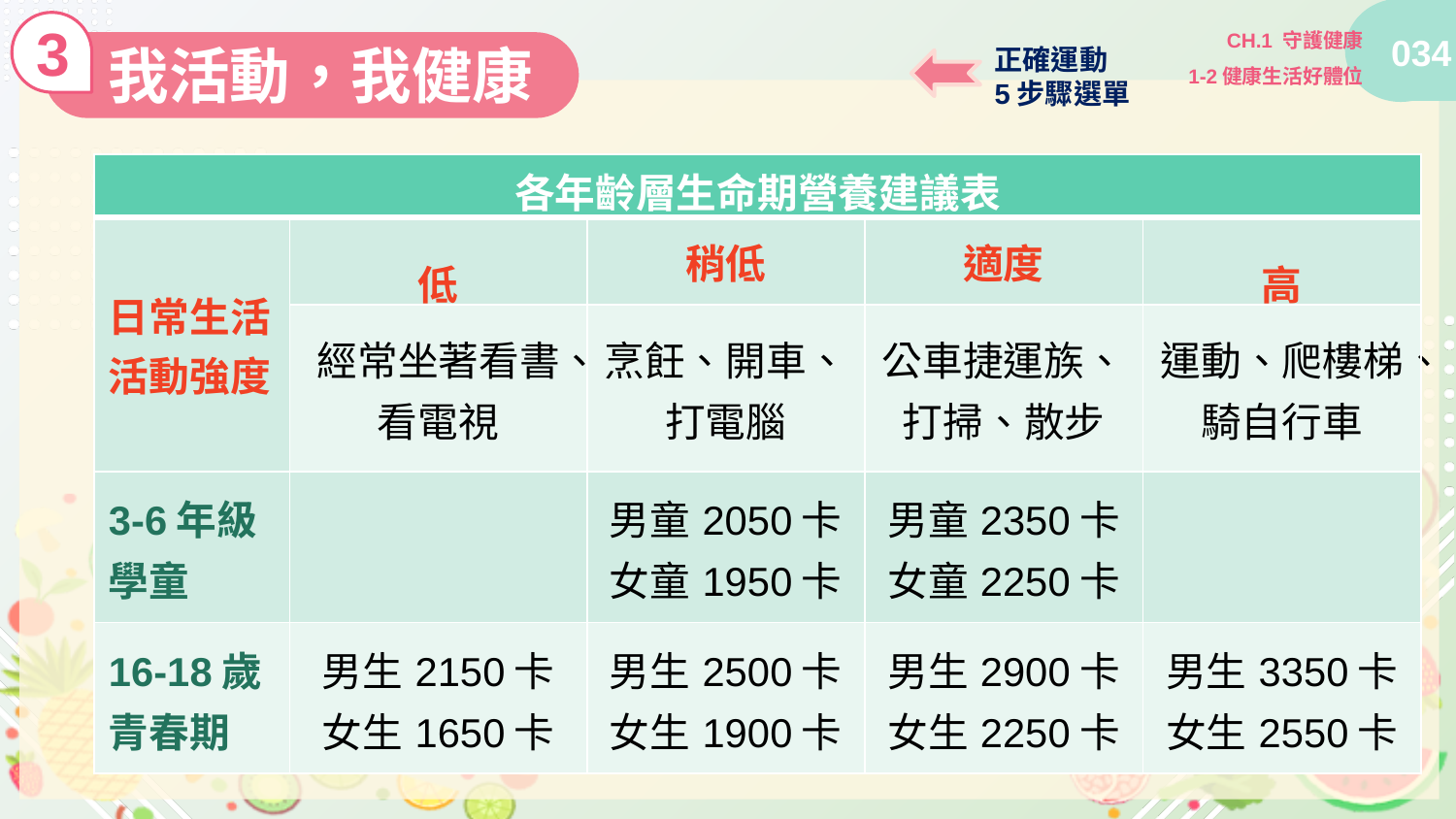

3
CH.1 守護健康
1-2健康生活好體位

034
我活動，我健康

正確運動
5步驟選單

| 各年齡層生命期營養建議表 |  |  |  |  |
| --- | --- | --- | --- | --- |
| 日常生活 活動強度 | 低 | 稍低 | 適度 | 高 |
|  | 經常坐著看書、看電視 | 烹飪、開車、打電腦 | 公車捷運族、打掃、散步 | 運動、爬樓梯、騎自行車 |
| 3-6年級學童 |  | 男童2050卡 女童1950卡 | 男童2350卡 女童2250卡 |  |
| 16-18歲青春期 | 男生2150卡 女生1650卡 | 男生2500卡 女生1900卡 | 男生2900卡 女生2250卡 | 男生3350卡 女生2550卡 |